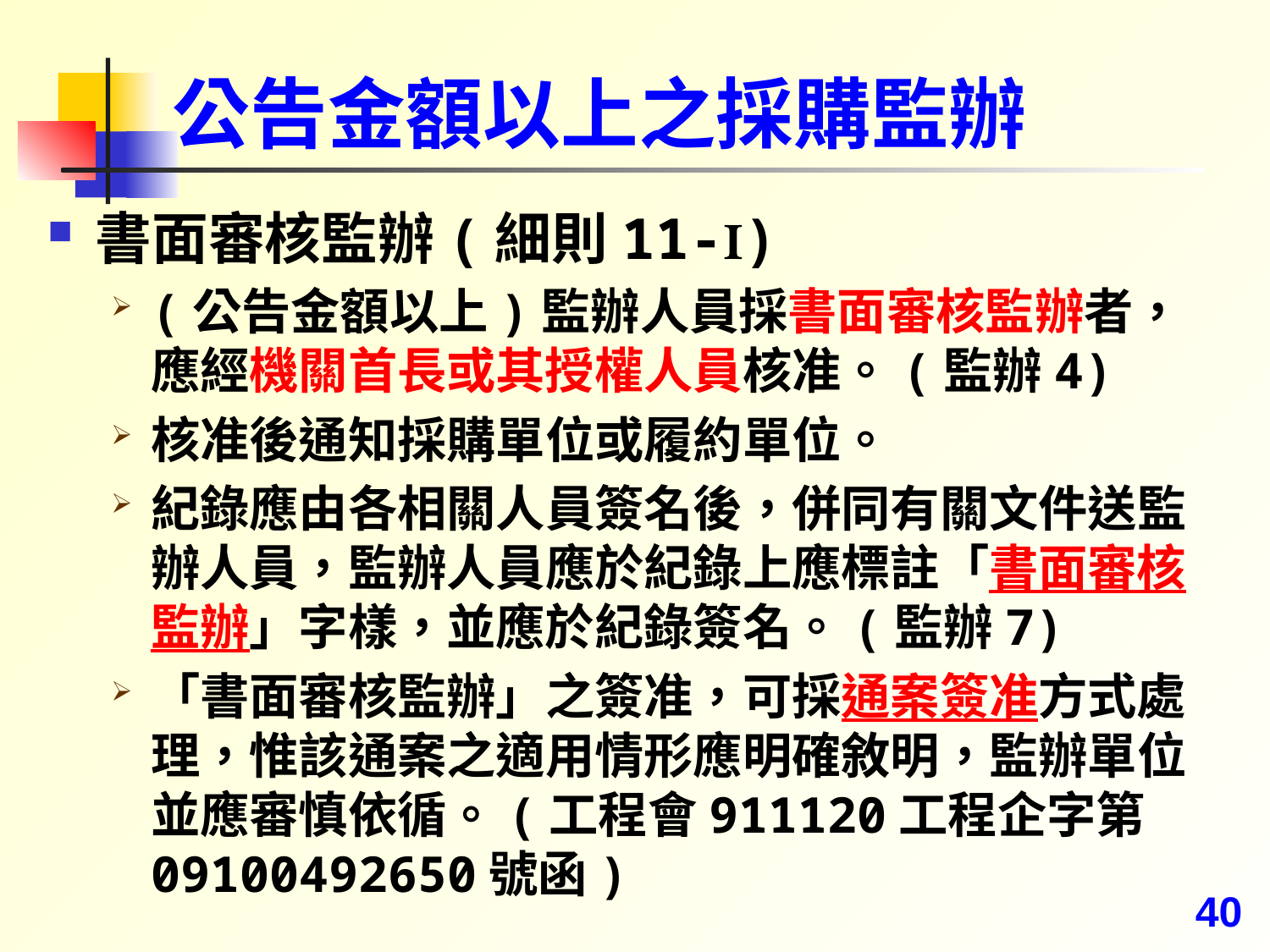

# 公告金額以上之採購監辦
書面審核監辦(細則11-Ⅰ)
(公告金額以上)監辦人員採書面審核監辦者，應經機關首長或其授權人員核准。(監辦4)
核准後通知採購單位或履約單位。
紀錄應由各相關人員簽名後，併同有關文件送監辦人員，監辦人員應於紀錄上應標註「書面審核監辦」字樣，並應於紀錄簽名。(監辦7)
「書面審核監辦」之簽准，可採通案簽准方式處理，惟該通案之適用情形應明確敘明，監辦單位並應審慎依循。(工程會911120工程企字第09100492650號函)
40